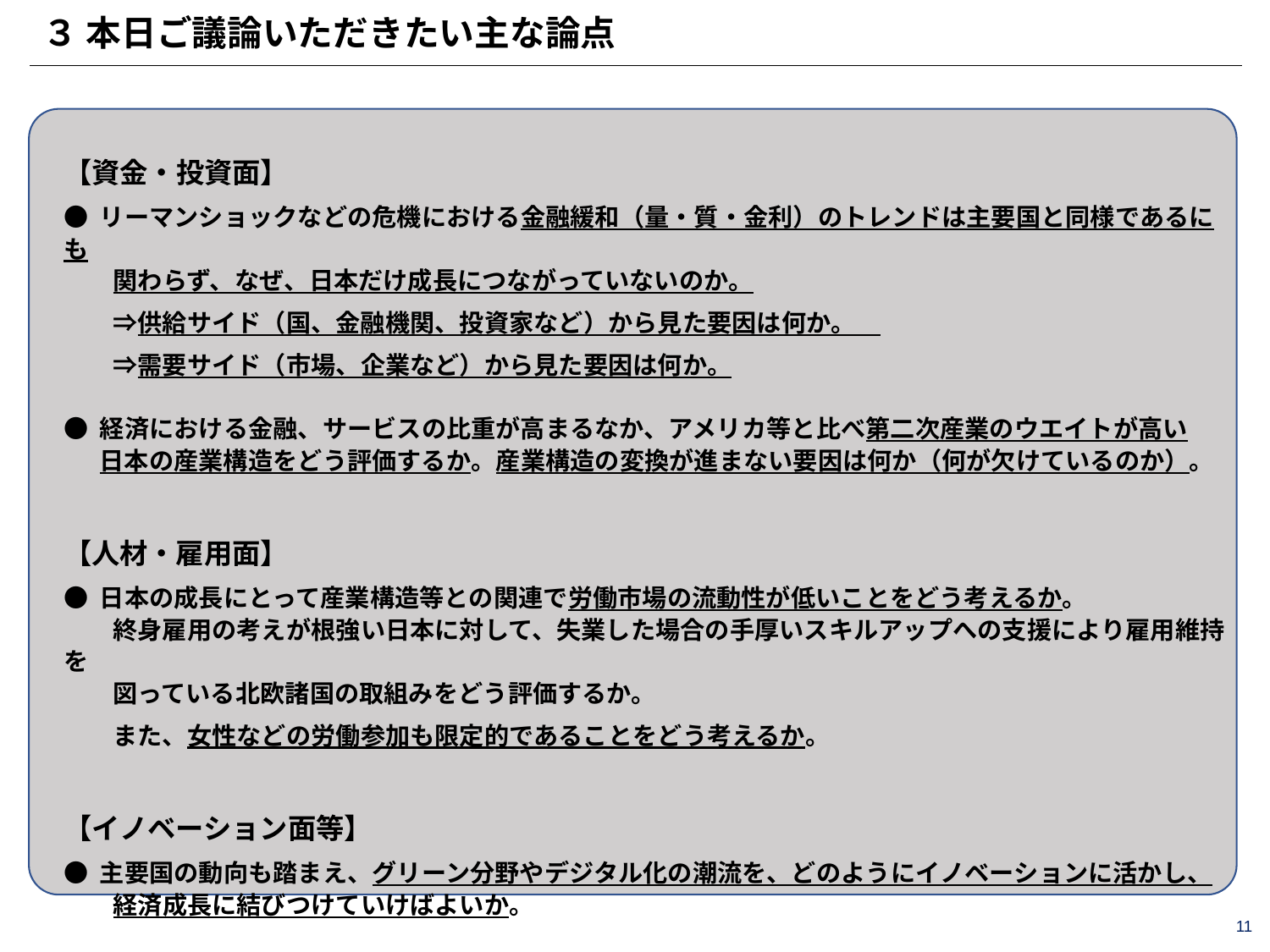

３ 本日ご議論いただきたい主な論点

【資金・投資面】
● リーマンショックなどの危機における金融緩和（量・質・金利）のトレンドは主要国と同様であるにも
　　関わらず、なぜ、日本だけ成長につながっていないのか。
　　⇒供給サイド（国、金融機関、投資家など）から見た要因は何か。
　　⇒需要サイド（市場、企業など）から見た要因は何か。

● 経済における金融、サービスの比重が高まるなか、アメリカ等と比べ第二次産業のウエイトが高い
　  日本の産業構造をどう評価するか。産業構造の変換が進まない要因は何か（何が欠けているのか）。

【人材・雇用面】
● 日本の成長にとって産業構造等との関連で労働市場の流動性が低いことをどう考えるか。
　　終身雇用の考えが根強い日本に対して、失業した場合の手厚いスキルアップへの支援により雇用維持を
　　図っている北欧諸国の取組みをどう評価するか。
　　また、女性などの労働参加も限定的であることをどう考えるか。

【イノベーション面等】
● 主要国の動向も踏まえ、グリーン分野やデジタル化の潮流を、どのようにイノベーションに活かし、
　　経済成長に結びつけていけばよいか。

11